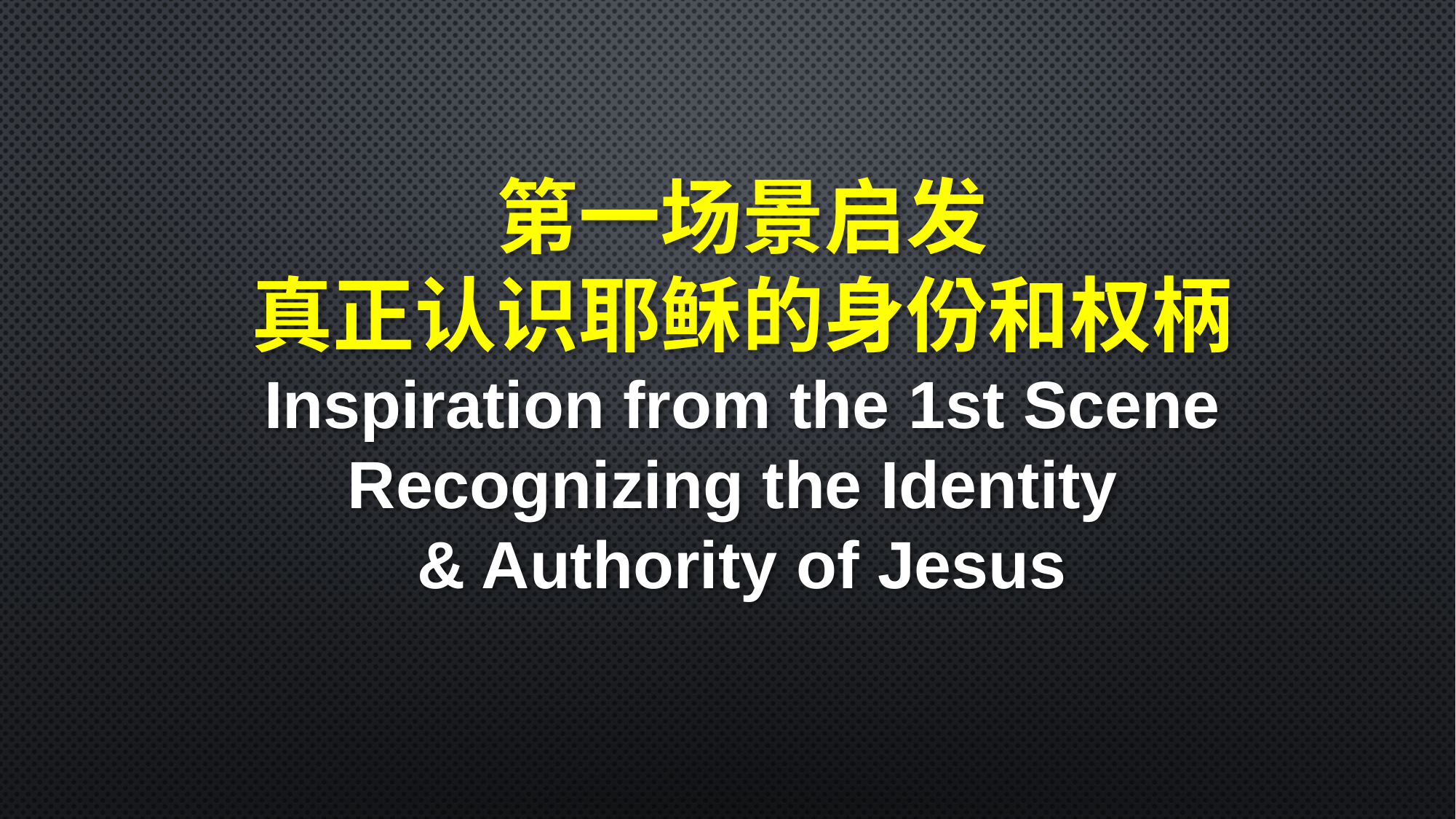

第一场景启发
真正认识耶稣的身份和权柄
Inspiration from the 1st Scene
Recognizing the Identity
& Authority of Jesus